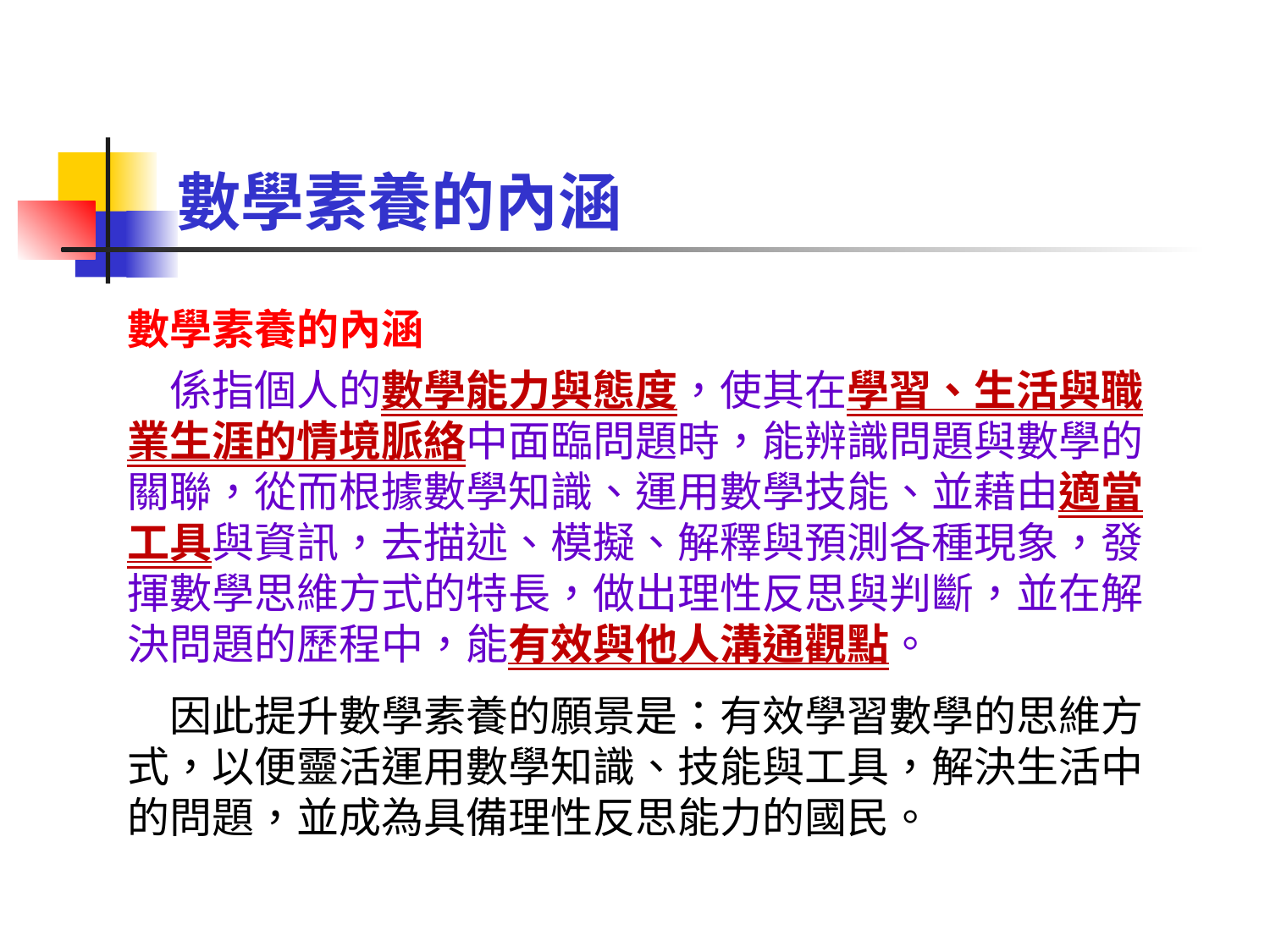

# 數學素養的內涵
數學素養的內涵
　係指個人的數學能力與態度，使其在學習、生活與職業生涯的情境脈絡中面臨問題時，能辨識問題與數學的關聯，從而根據數學知識、運用數學技能、並藉由適當工具與資訊，去描述、模擬、解釋與預測各種現象，發揮數學思維方式的特長，做出理性反思與判斷，並在解決問題的歷程中，能有效與他人溝通觀點。
　因此提升數學素養的願景是：有效學習數學的思維方式，以便靈活運用數學知識、技能與工具，解決生活中的問題，並成為具備理性反思能力的國民。